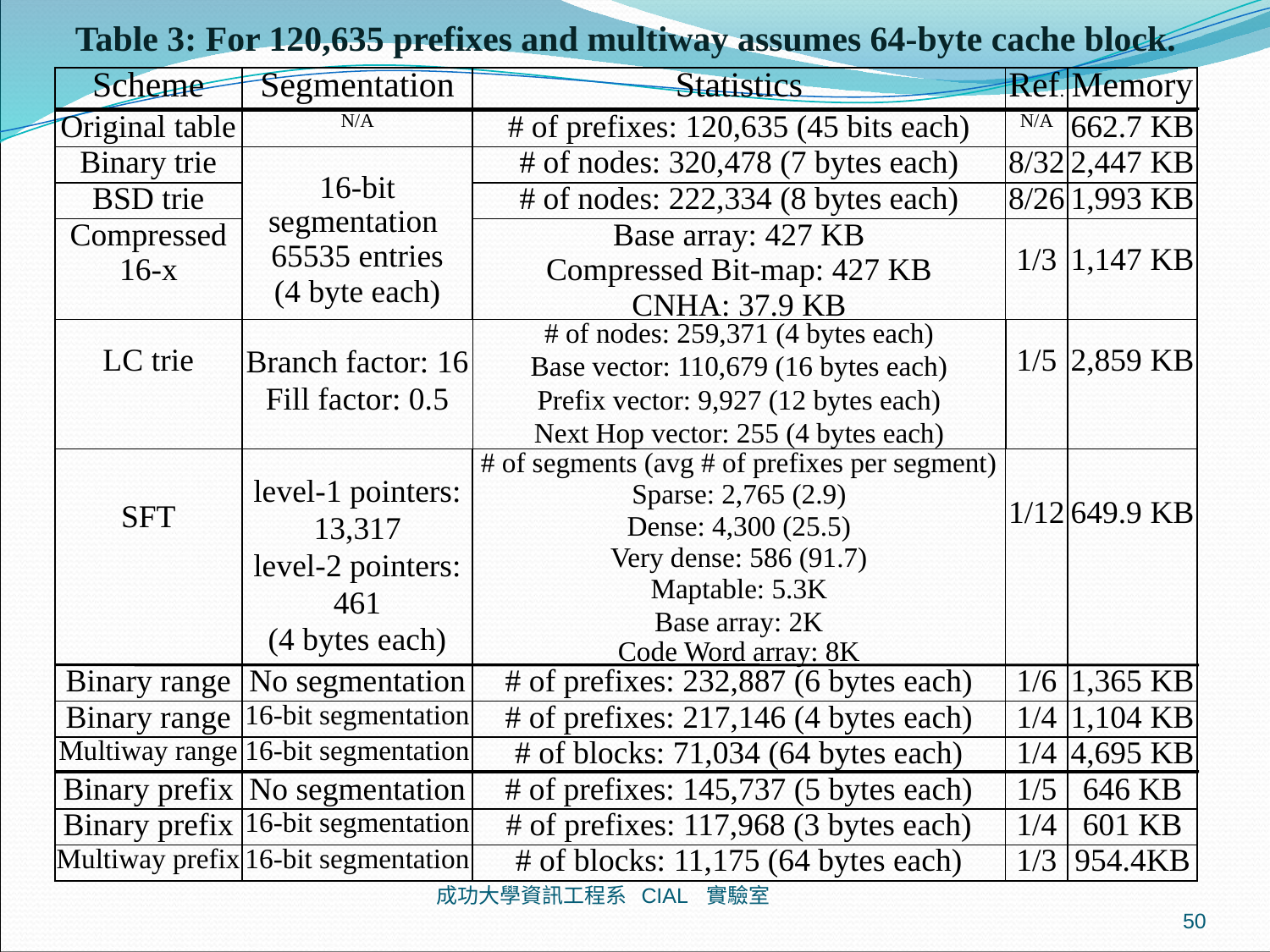

Table 3: For 120,635 prefixes and multiway assumes 64-byte cache block.
Scheme
Segmentation
Statistics
Ref.
Memory

Original table
N/A
# of prefixes: 120,635 (45 bits each)
N/A
662.7 KB
Binary trie

16-bit segmentation
65535 entries
(4 byte each)
# of nodes: 320,478 (7 bytes each)
8/32
2,447 KB
BSD trie
# of nodes: 222,334 (8 bytes each)
8/26
1,993 KB
Compressed
16-x
Base array: 427 KB
Compressed Bit-map: 427 KB
CNHA: 37.9 KB

1/3

1,147 KB

LC trie

Branch factor: 16
Fill factor: 0.5
# of nodes: 259,371 (4 bytes each)
Base vector: 110,679 (16 bytes each)
Prefix vector: 9,927 (12 bytes each)
Next Hop vector: 255 (4 bytes each)

1/5

2,859 KB

SFT

level-1 pointers:
13,317
level-2 pointers:
461
(4 bytes each)
# of segments (avg # of prefixes per segment)
Sparse: 2,765 (2.9)
Dense: 4,300 (25.5)
Very dense: 586 (91.7)
Maptable: 5.3K
Base array: 2K
Code Word array: 8K

1/12

649.9 KB
Binary range

No segmentation
# of prefixes: 232,887 (6 bytes each)
1/6
1,365 KB
Binary range
16-bit segmentation

# of prefixes: 217,146 (4 bytes each)
1/4
1,104 KB

Multiway range
16-bit segmentation
# of blocks: 71,034 (64 bytes each)
1/4
4,695 KB

Binary prefix

No segmentation
# of prefixes: 145,737 (5 bytes each)
1/5
646 KB
Binary prefix

16-bit segmentation

# of prefixes: 117,968 (3 bytes each)
1/4
601 KB
Multiway prefix

16-bit segmentation

# of blocks: 11,175 (64 bytes each)
1/3
954.4KB
成功大學資訊工程系  CIAL 實驗室

50